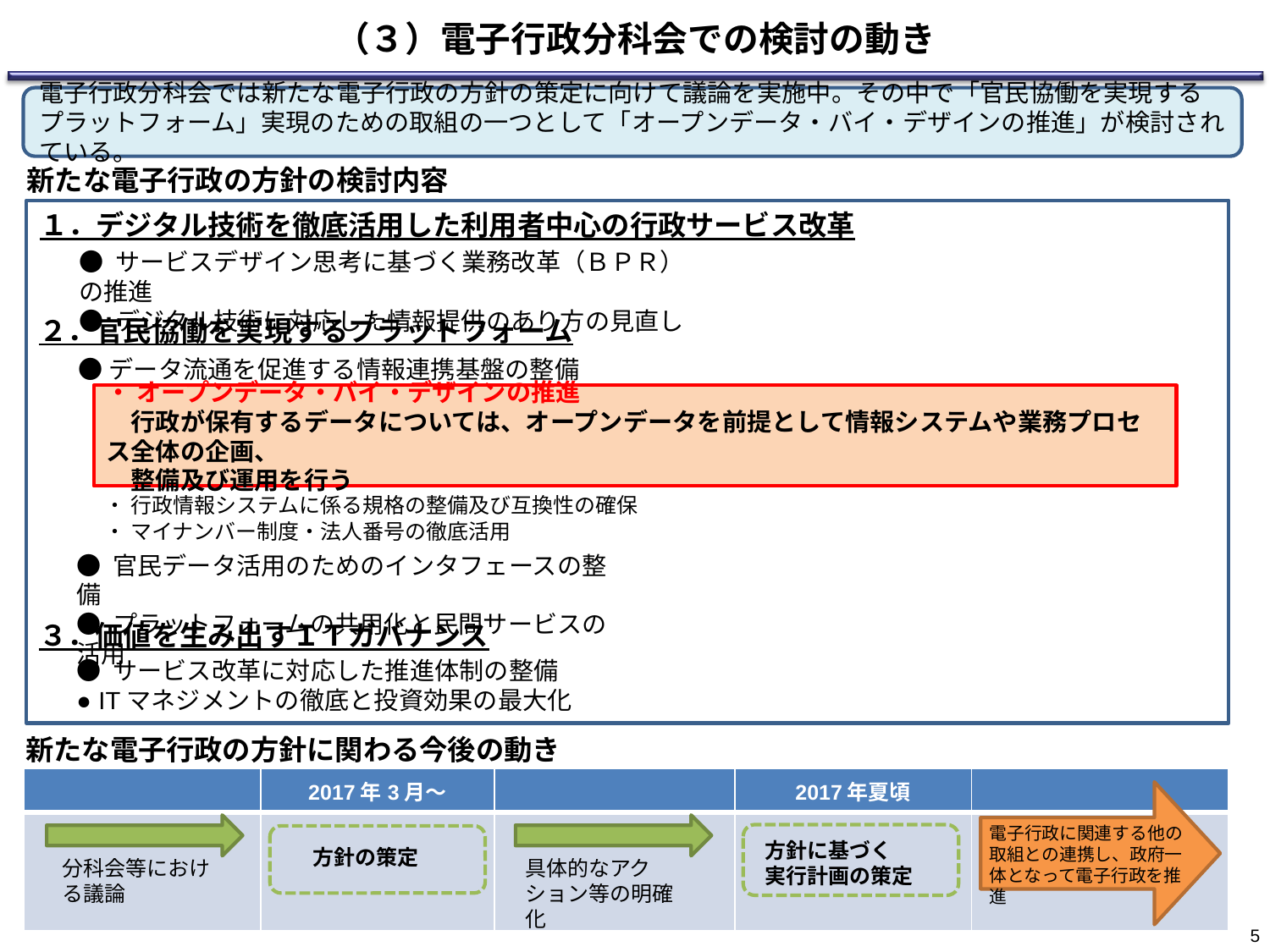

（３）電子行政分科会での検討の動き
電子行政分科会では新たな電子行政の方針の策定に向けて議論を実施中。その中で「官民協働を実現するプラットフォーム」実現のための取組の一つとして「オープンデータ・バイ・デザインの推進」が検討されている。
新たな電子行政の方針の検討内容

１．デジタル技術を徹底活用した利用者中心の行政サービス改革
● サービスデザイン思考に基づく業務改革（ＢＰＲ）の推進
● デジタル技術に対応した情報提供のあり方の見直し
２．官民協働を実現するプラットフォーム
●データ流通を促進する情報連携基盤の整備
・ オープンデータ・バイ・デザインの推進
　行政が保有するデータについては、オープンデータを前提として情報システムや業務プロセス全体の企画、
　整備及び運用を行う
・ 行政情報システムに係る規格の整備及び互換性の確保

・ マイナンバー制度・法人番号の徹底活用

● 官民データ活用のためのインタフェースの整備
● プラットフォームの共用化と民間サービスの活用
３．価値を生み出すＩＴガバナンス
● サービス改革に対応した推進体制の整備
● ITマネジメントの徹底と投資効果の最大化
新たな電子行政の方針に関わる今後の動き

|  | 2017年3月～ |  | 2017年夏頃 |  |
| --- | --- | --- | --- | --- |
|  |  |  |  |  |

電子行政に関連する他の取組との連携し、政府一体となって電子行政を推進

方針に基づく
実行計画の策定
方針の策定
分科会等における議論
具体的なアクション等の明確化
5